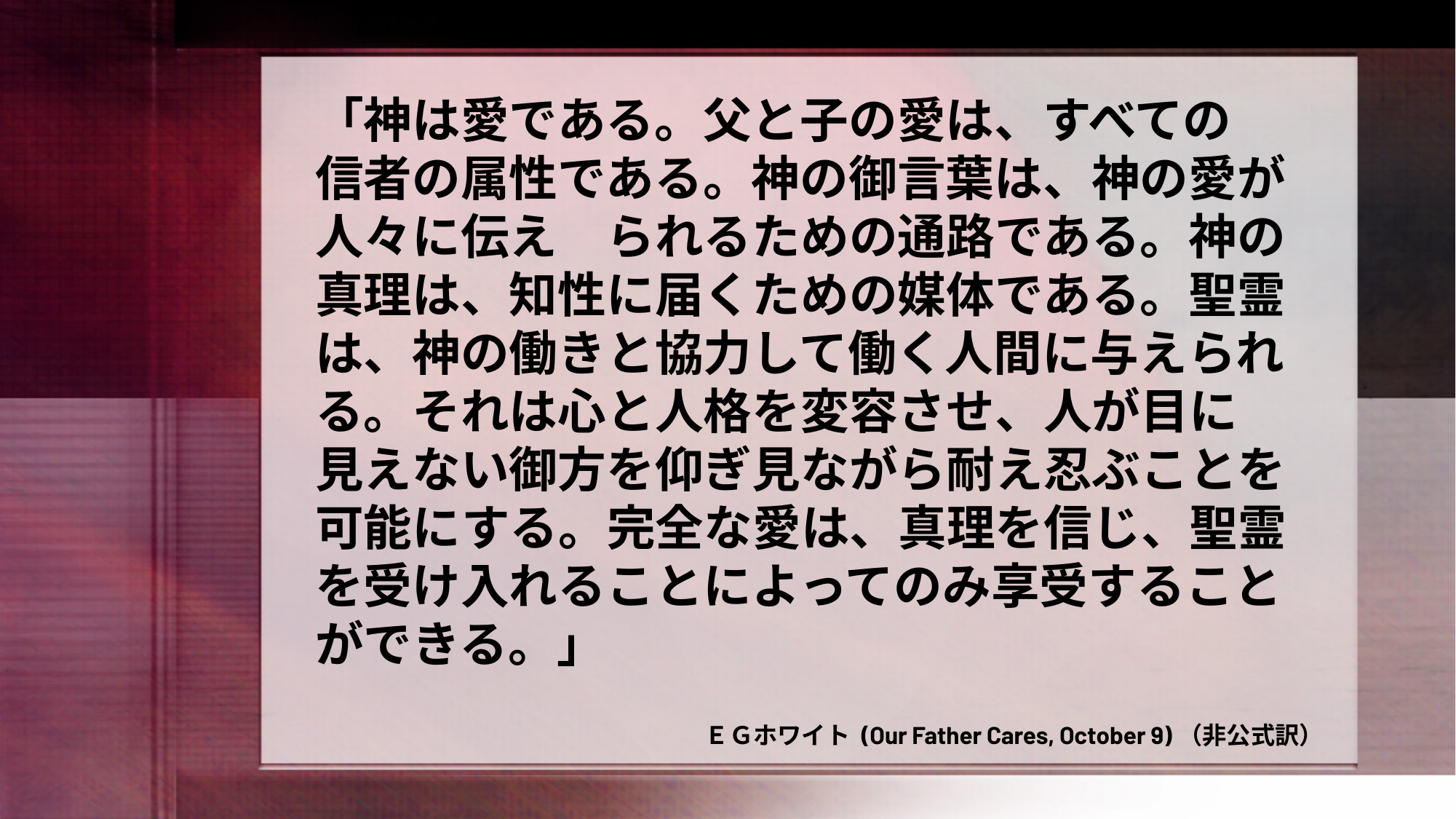

「神は愛である。父と子の愛は、すべての　信者の属性である。神の御言葉は、神の愛が人々に伝え　られるための通路である。神の真理は、知性に届くための媒体である。聖霊は、神の働きと協力して働く人間に与えられる。それは心と人格を変容させ、人が目に　見えない御方を仰ぎ見ながら耐え忍ぶことを可能にする。完全な愛は、真理を信じ、聖霊を受け入れることによってのみ享受することができる。」
ＥＧホワイト (Our Father Cares, October 9)（非公式訳）